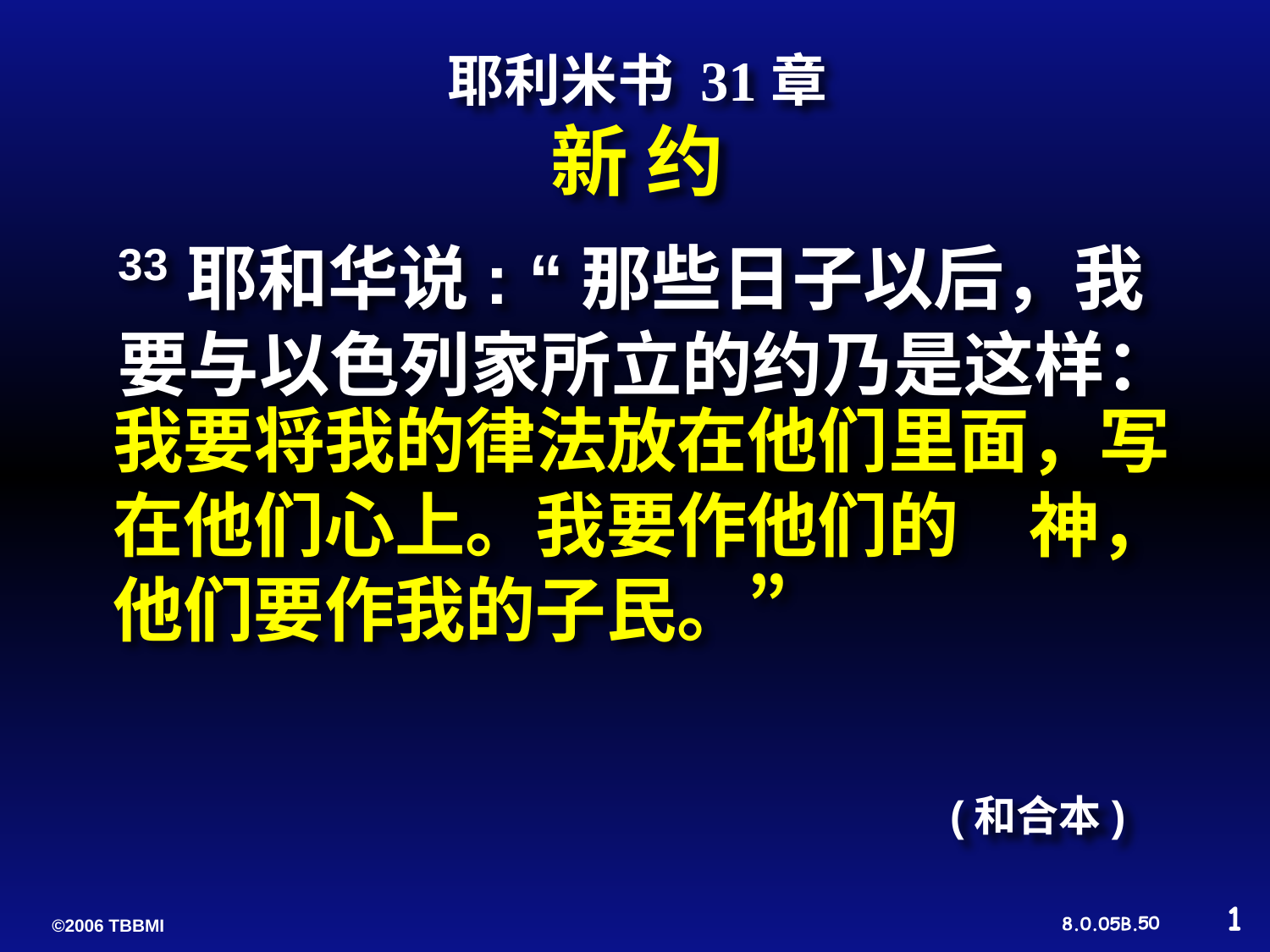

耶利米书 31章
新 约

33耶和华说: “那些日子以后，我要与以色列家所立的约乃是这样：
我要将我的律法放在他们里面，写在他们心上。我要作他们的　神，他们要作我的子民。”

(和合本)
1

50